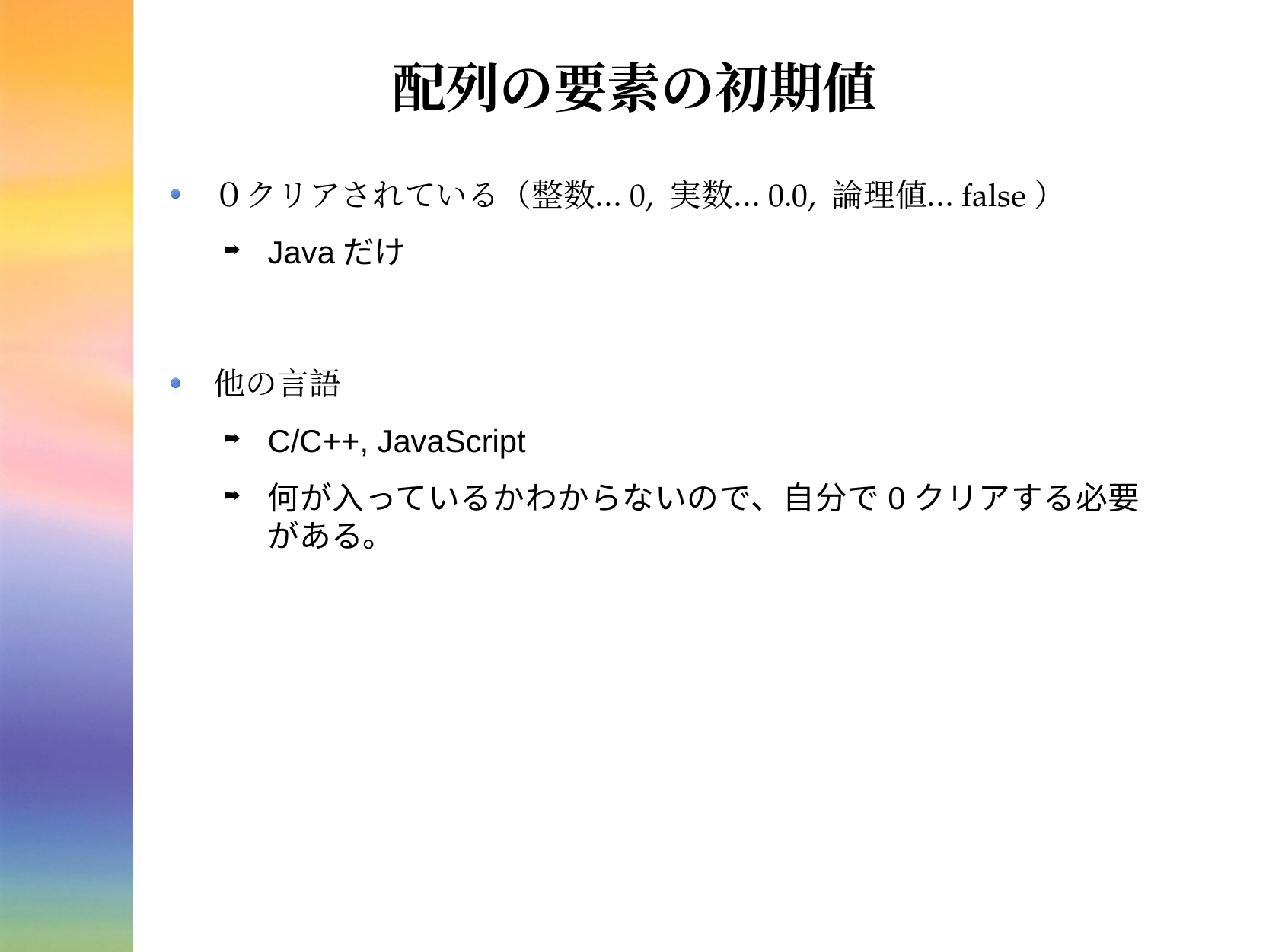

# 配列の要素の初期値
０クリアされている（整数…0, 実数…0.0, 論理値…false）
Javaだけ

他の言語
C/C++, JavaScript
何が入っているかわからないので、自分で0クリアする必要がある。